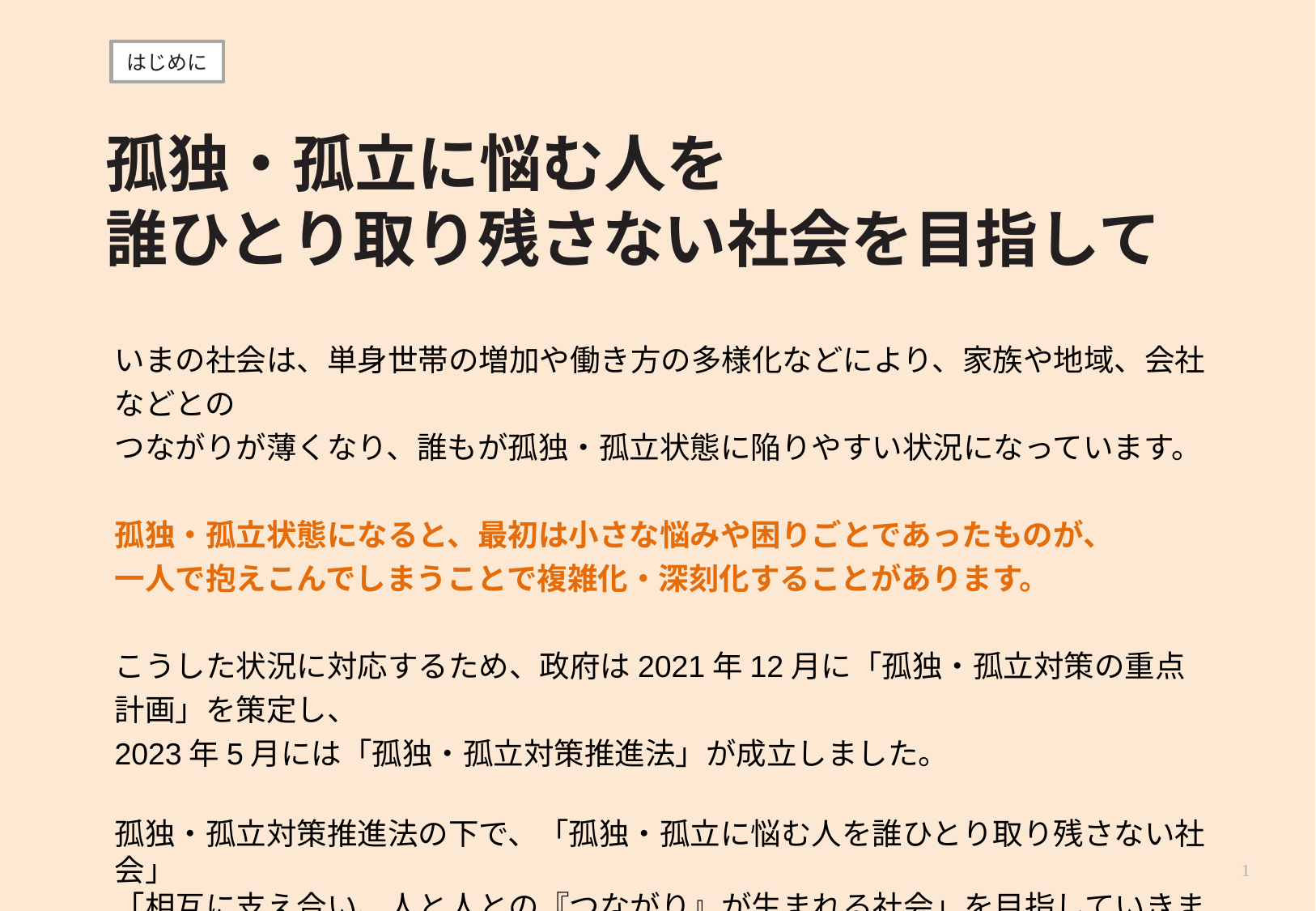

はじめに
# 孤独・孤立に悩む人を 誰ひとり取り残さない社会を目指して
いまの社会は、単身世帯の増加や働き方の多様化などにより、家族や地域、会社などとの
つながりが薄くなり、誰もが孤独・孤立状態に陥りやすい状況になっています。

孤独・孤立状態になると、最初は小さな悩みや困りごとであったものが、
一人で抱えこんでしまうことで複雑化・深刻化することがあります。

こうした状況に対応するため、政府は2021年12月に「孤独・孤立対策の重点計画」を策定し、
2023年5月には「孤独・孤立対策推進法」が成立しました。

孤独・孤立対策推進法の下で、「孤独・孤立に悩む人を誰ひとり取り残さない社会」
「相互に支え合い、人と人との『つながり』が生まれる社会」を目指していきます。
1